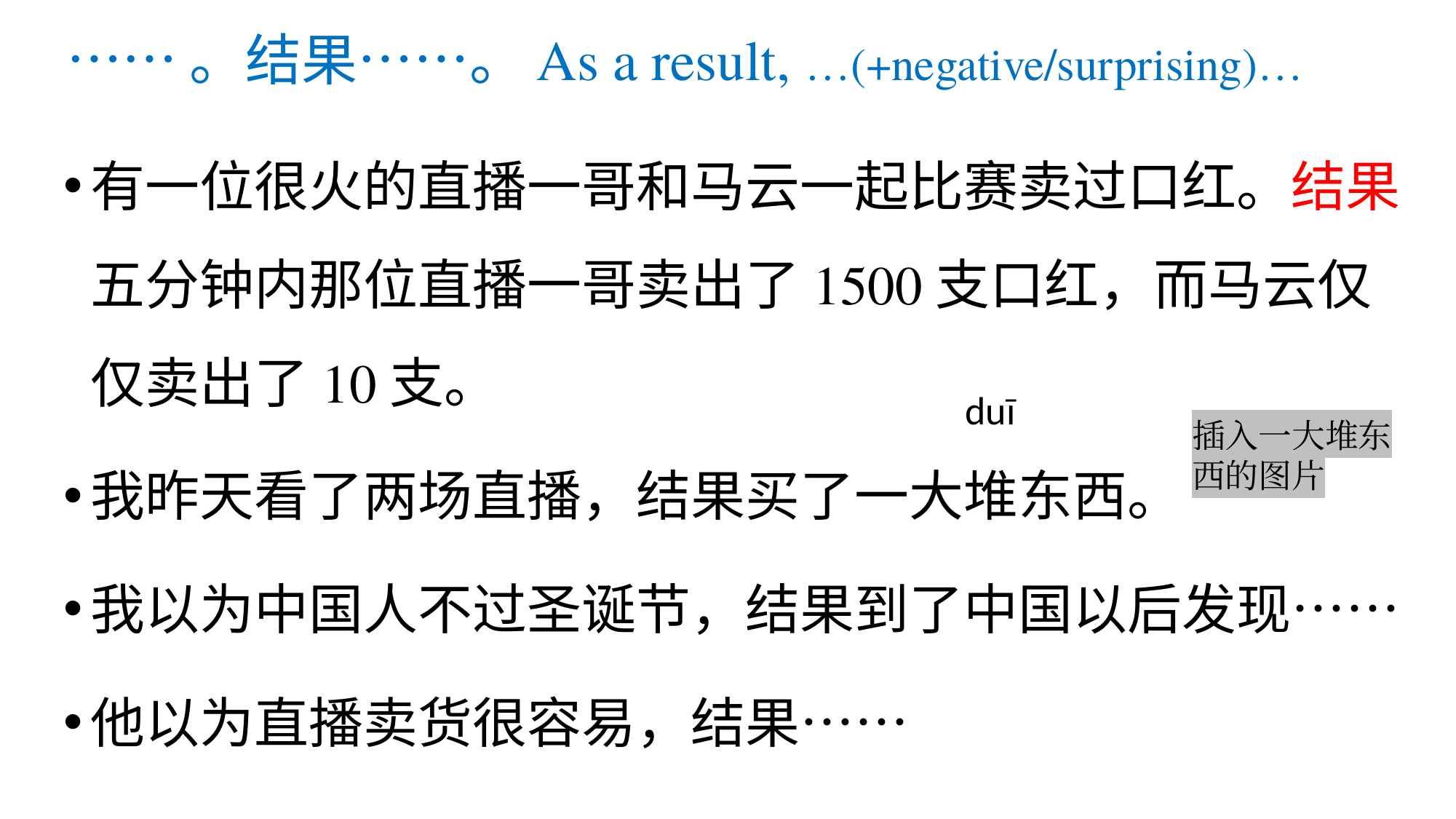

# ……。结果……。As a result, …(+negative/surprising)…
有一位很火的直播一哥和马云一起比赛卖过口红。结果五分钟内那位直播一哥卖出了1500支口红，而马云仅仅卖出了10支。
我昨天看了两场直播，结果买了一大堆东西。
我以为中国人不过圣诞节，结果到了中国以后发现……
他以为直播卖货很容易，结果……

duī
插入一大堆东西的图片